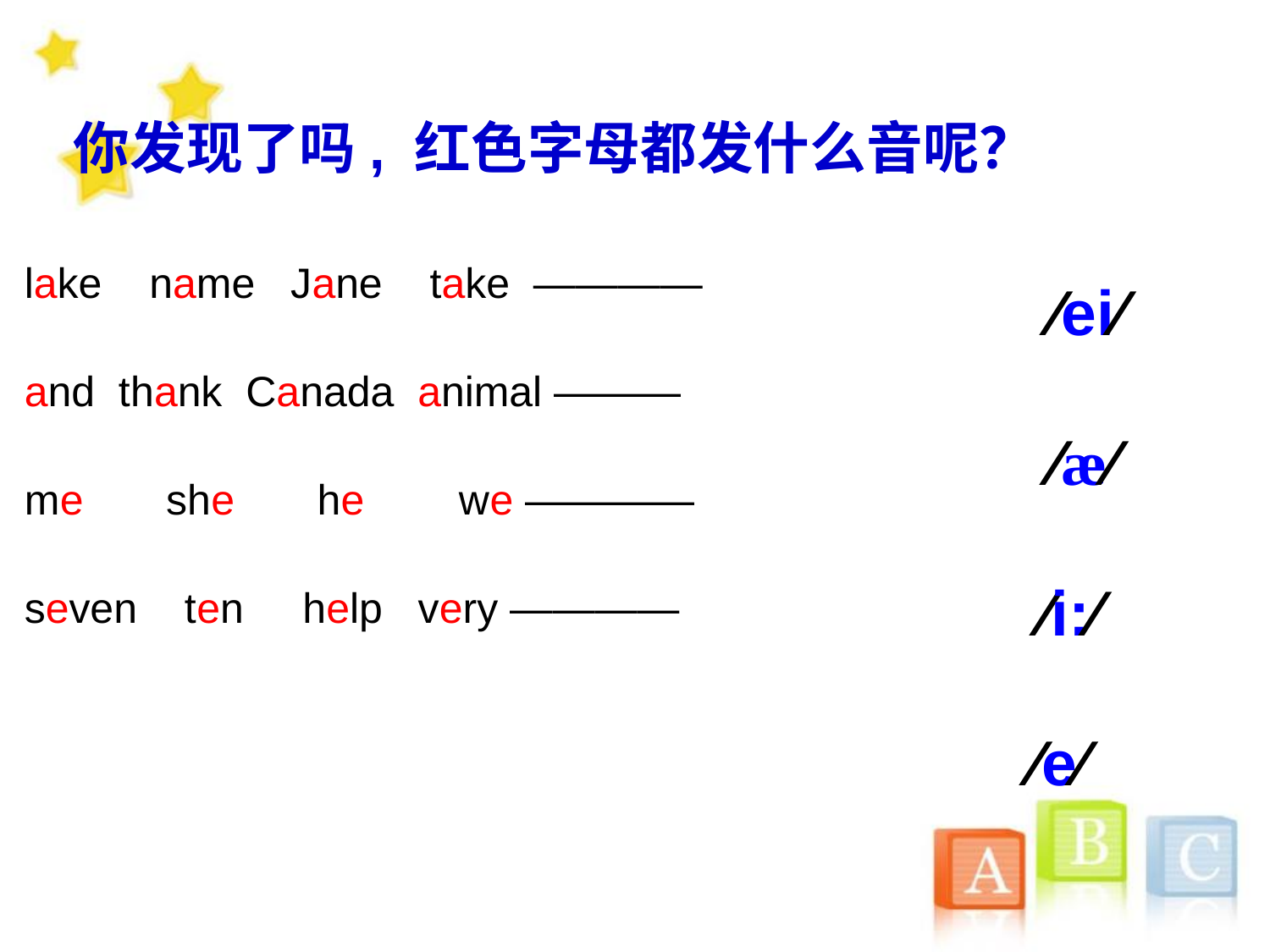

你发现了吗, 红色字母都发什么音呢？

 lake    name   Jane    take  ————

 and  thank  Canada  animal ———

 me       she       he        we ————

 seven    ten     help   very ————
∕ei∕
∕æ∕
∕i:∕
∕e∕